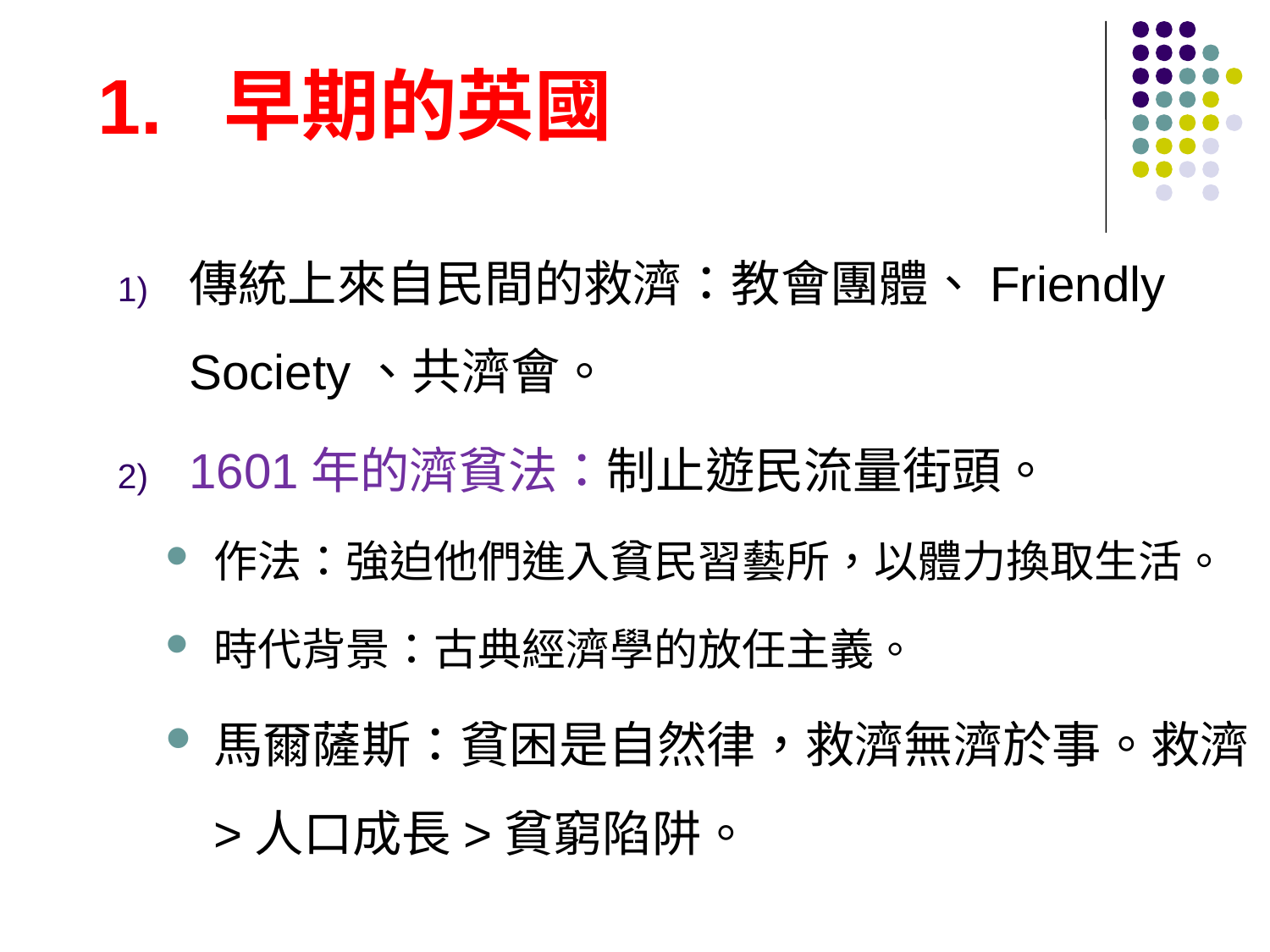

# 1.  早期的英國
傳統上來自民間的救濟：教會團體、Friendly Society、共濟會。
1601年的濟貧法：制止遊民流量街頭。
作法：強迫他們進入貧民習藝所，以體力換取生活。
時代背景：古典經濟學的放任主義。
馬爾薩斯：貧困是自然律，救濟無濟於事。救濟>人口成長>貧窮陷阱。